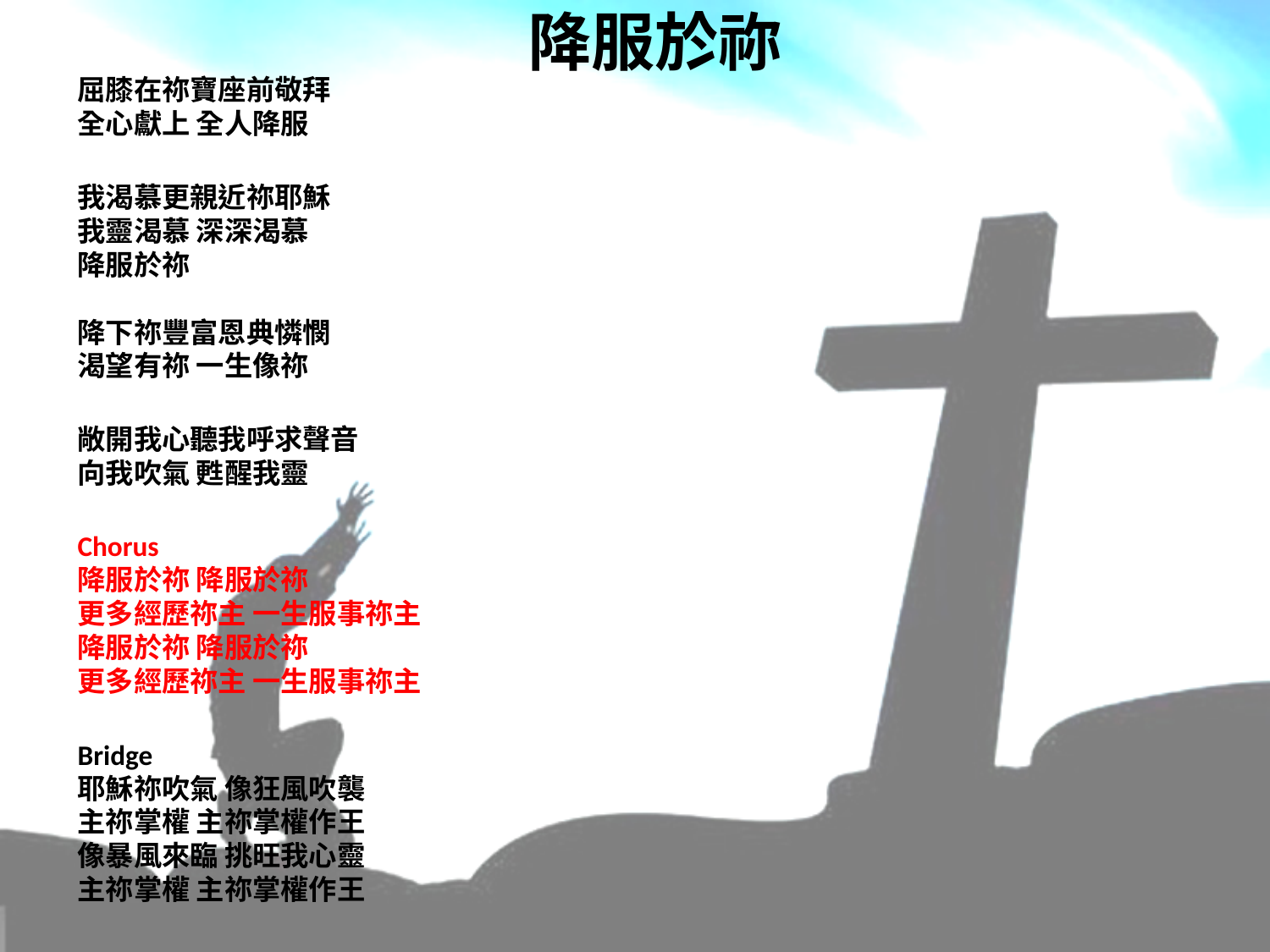

# 降服於祢
屈膝在祢寶座前敬拜
全心獻上 全人降服
我渴慕更親近祢耶穌
我靈渴慕 深深渴慕
降服於祢
降下祢豐富恩典憐憫
渴望有祢 一生像祢
敞開我心聽我呼求聲音
向我吹氣 甦醒我靈
Chorus
降服於祢 降服於祢
更多經歷祢主 一生服事祢主
降服於祢 降服於祢
更多經歷祢主 一生服事祢主
Bridge
耶穌祢吹氣 像狂風吹襲
主祢掌權 主祢掌權作王
像暴風來臨 挑旺我心靈
主祢掌權 主祢掌權作王